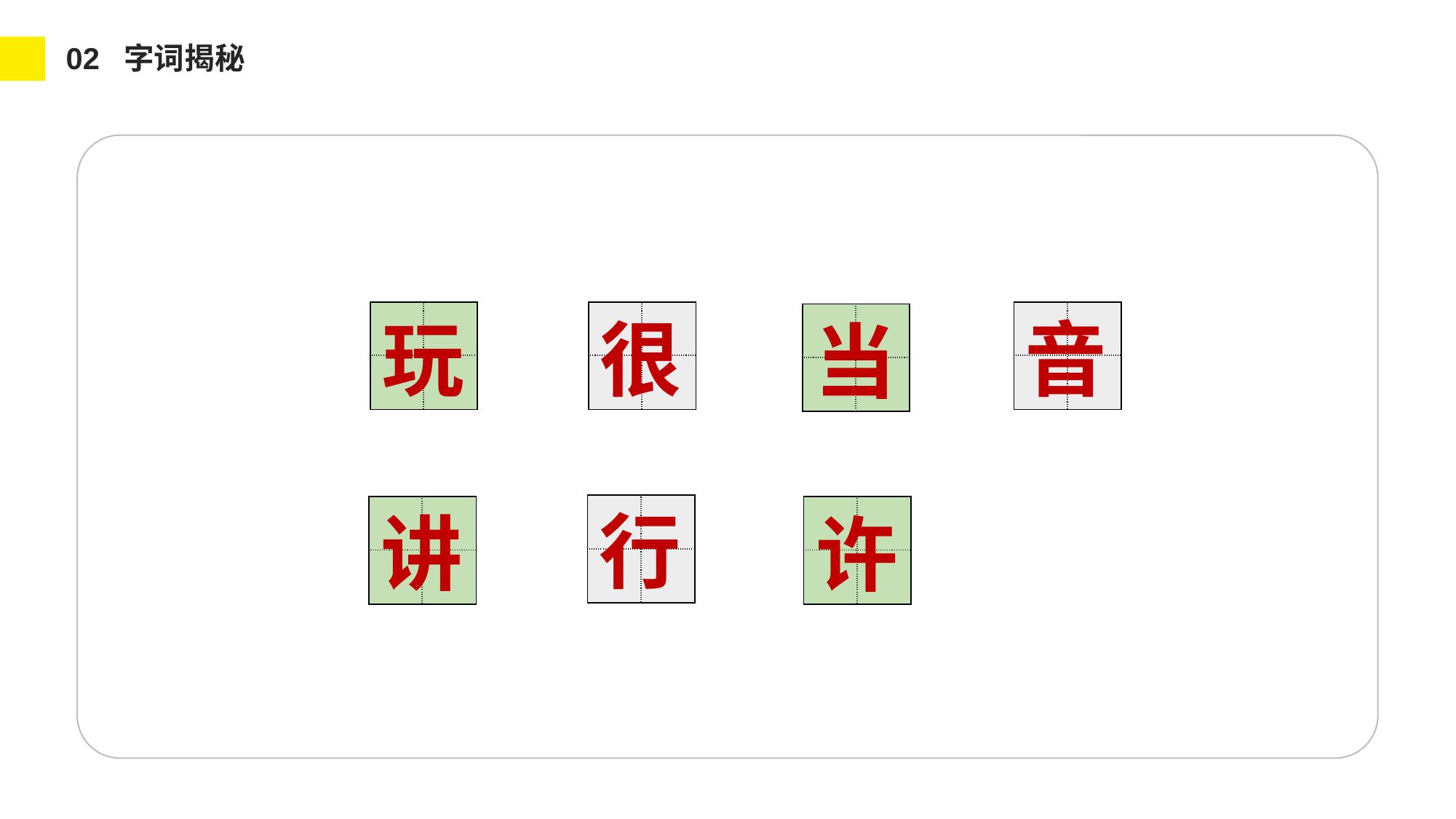

02  字词揭秘

|  |  |
| --- | --- |
|  |  |
|  |  |
| --- | --- |
|  |  |
|  |  |
| --- | --- |
|  |  |
很
音
玩
|  |  |
| --- | --- |
|  |  |
当
行
|  |  |
| --- | --- |
|  |  |
|  |  |
| --- | --- |
|  |  |
|  |  |
| --- | --- |
|  |  |
讲
许